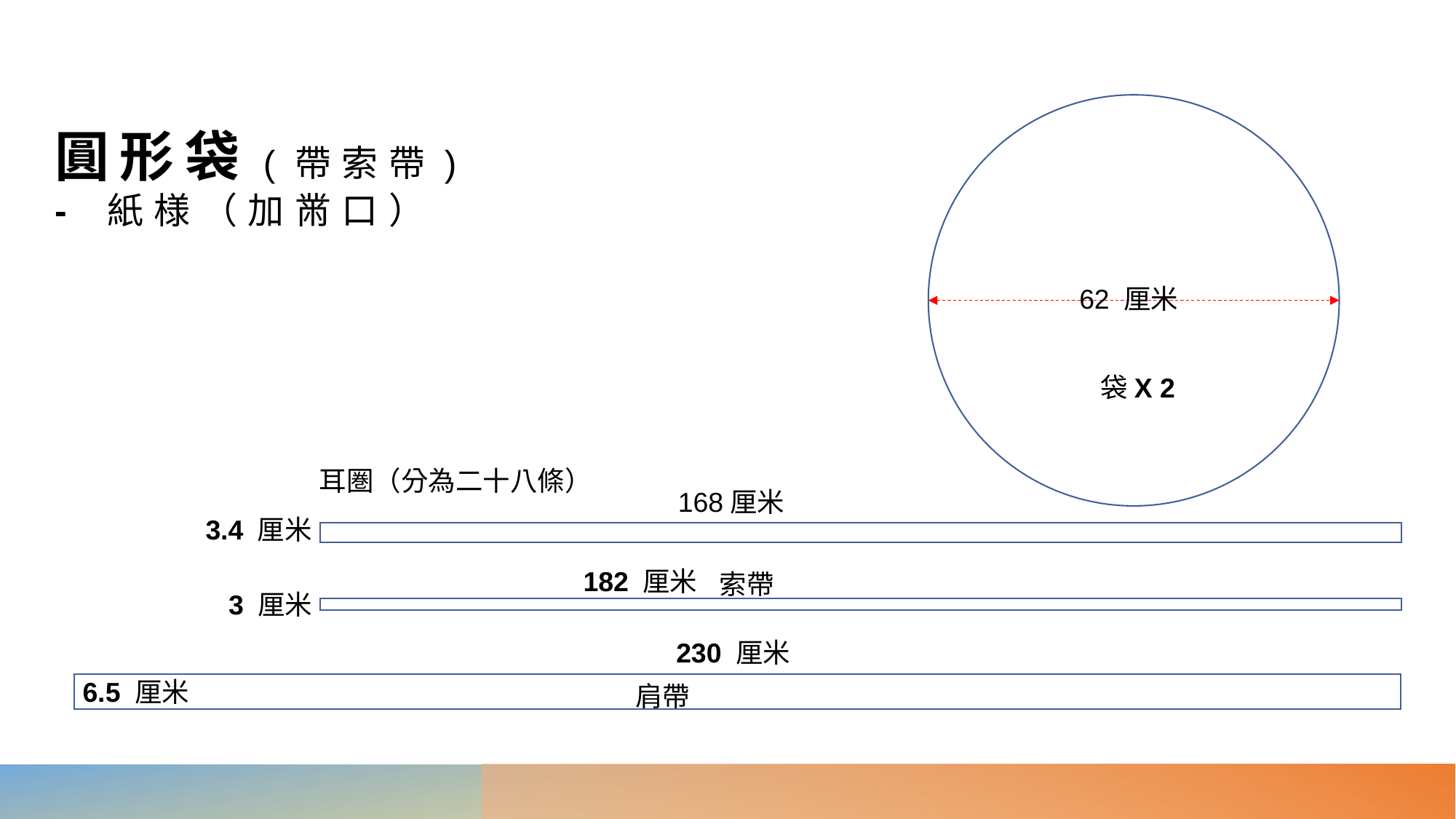

# 圓形袋(帶索帶) - 紙様（加黹口）

62 厘米
袋X 2

耳圏（分為二十八條）

168厘米
3.4 厘米

182 厘米
索帶
3 厘米

230 厘米
6.5 厘米
肩帶